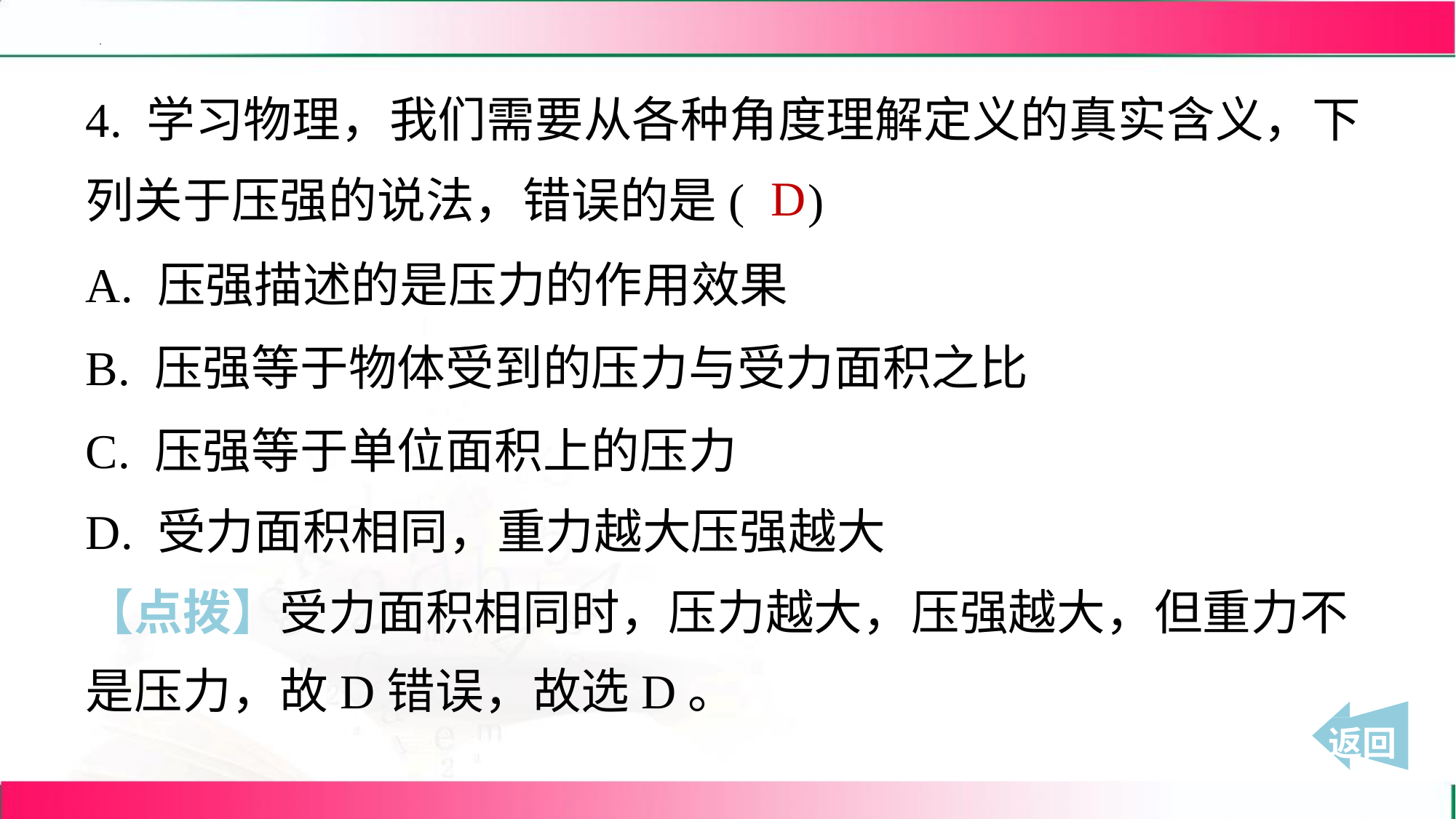

4. 学习物理，我们需要从各种角度理解定义的真实含义，下
列关于压强的说法，错误的是(     )
D
A. 压强描述的是压力的作用效果
B. 压强等于物体受到的压力与受力面积之比
C. 压强等于单位面积上的压力
D. 受力面积相同，重力越大压强越大
【点拨】受力面积相同时，压力越大，压强越大，但重力不
是压力，故D错误，故选D。
 返回